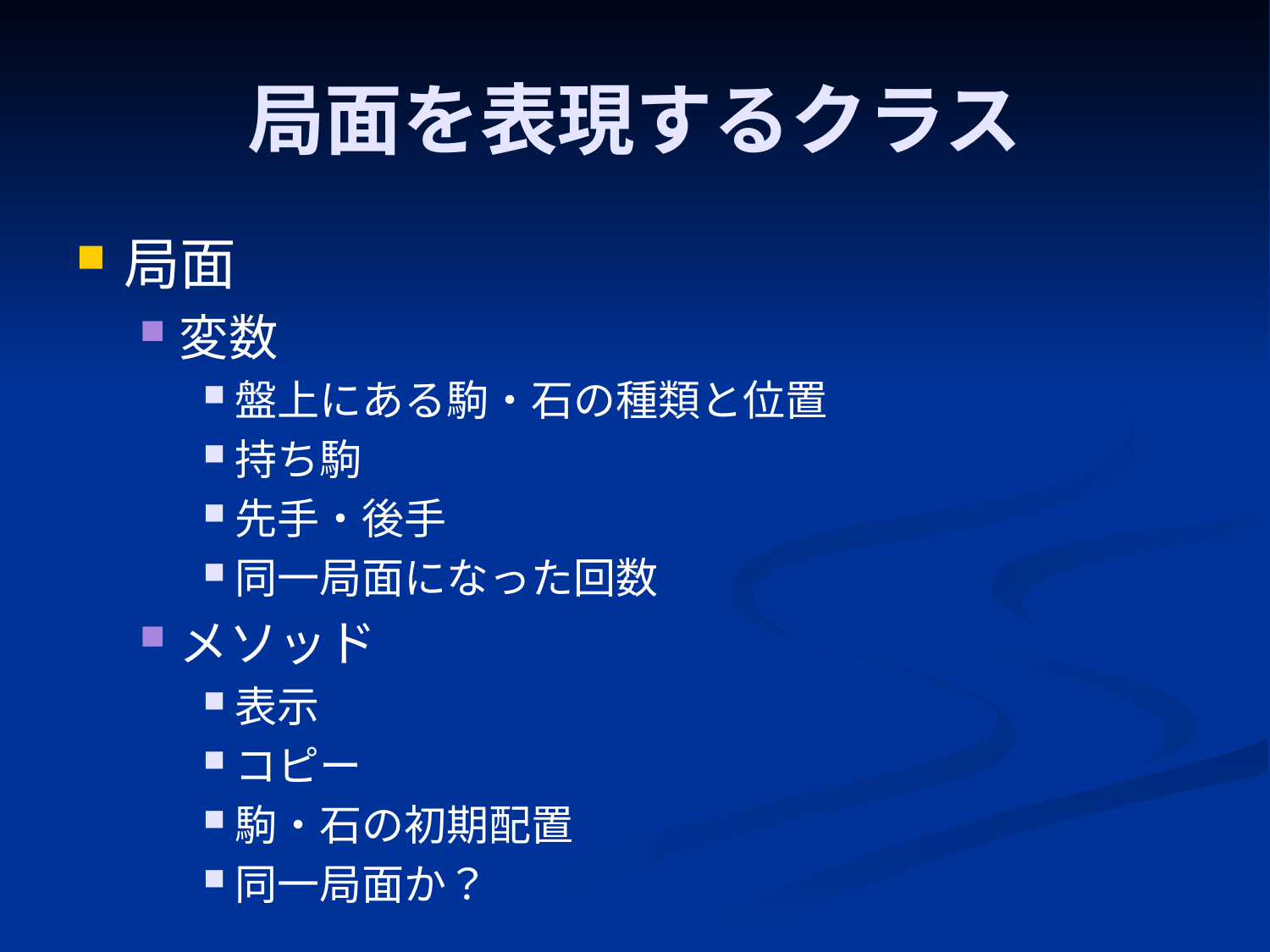

# 局面を表現するクラス
局面
変数
盤上にある駒・石の種類と位置
持ち駒
先手・後手
同一局面になった回数
メソッド
表示
コピー
駒・石の初期配置
同一局面か？